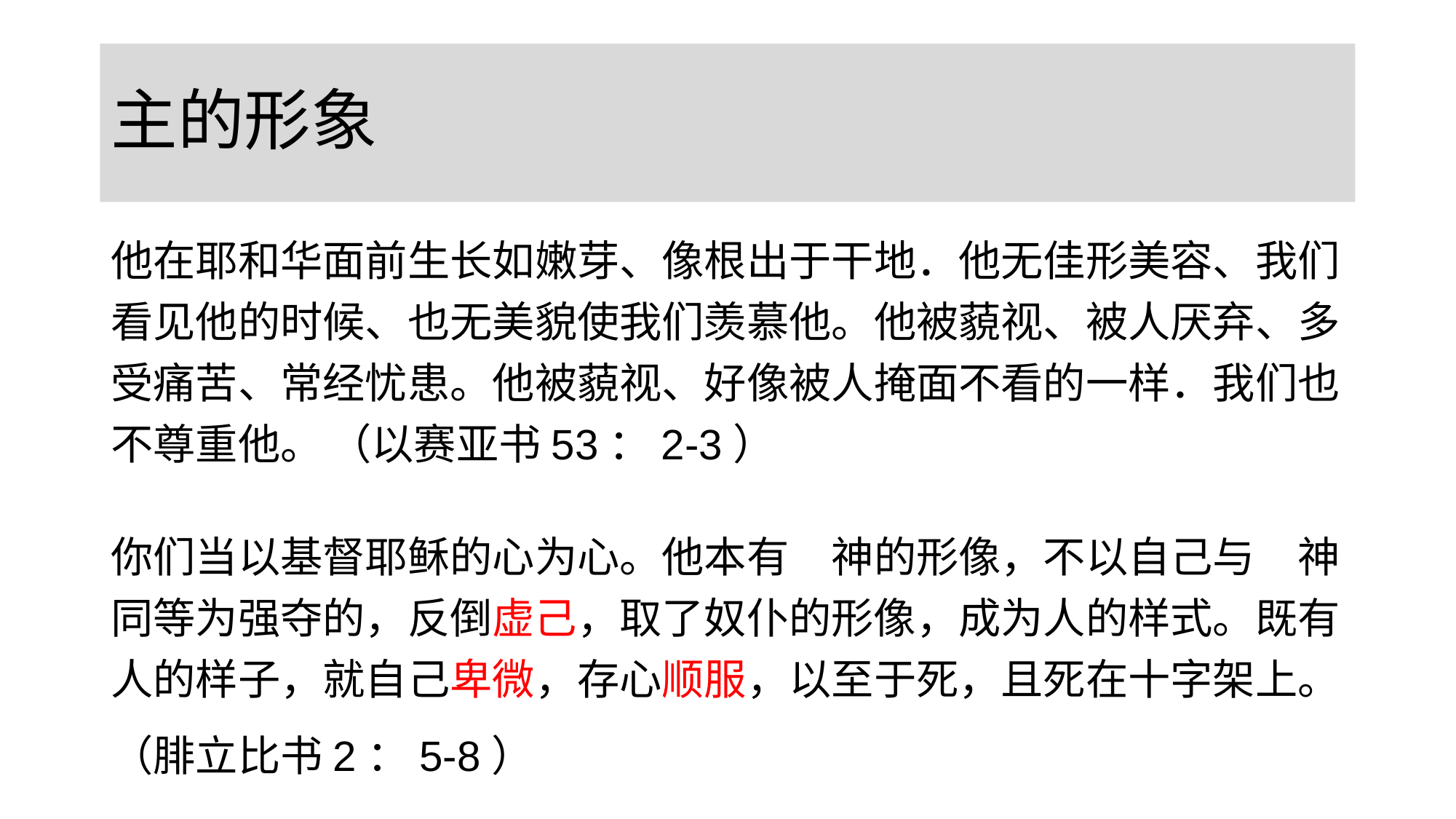

# 主的形象
他在耶和华面前生长如嫩芽、像根出于干地．他无佳形美容、我们看见他的时候、也无美貌使我们羡慕他。他被藐视、被人厌弃、多受痛苦、常经忧患。他被藐视、好像被人掩面不看的一样．我们也不尊重他。	（以赛亚书53：2-3）

你们当以基督耶稣的心为心。他本有　神的形像，不以自己与　神同等为强夺的，反倒虚己，取了奴仆的形像，成为人的样式。既有人的样子，就自己卑微，存心顺服，以至于死，且死在十字架上。
（腓立比书2：5-8）